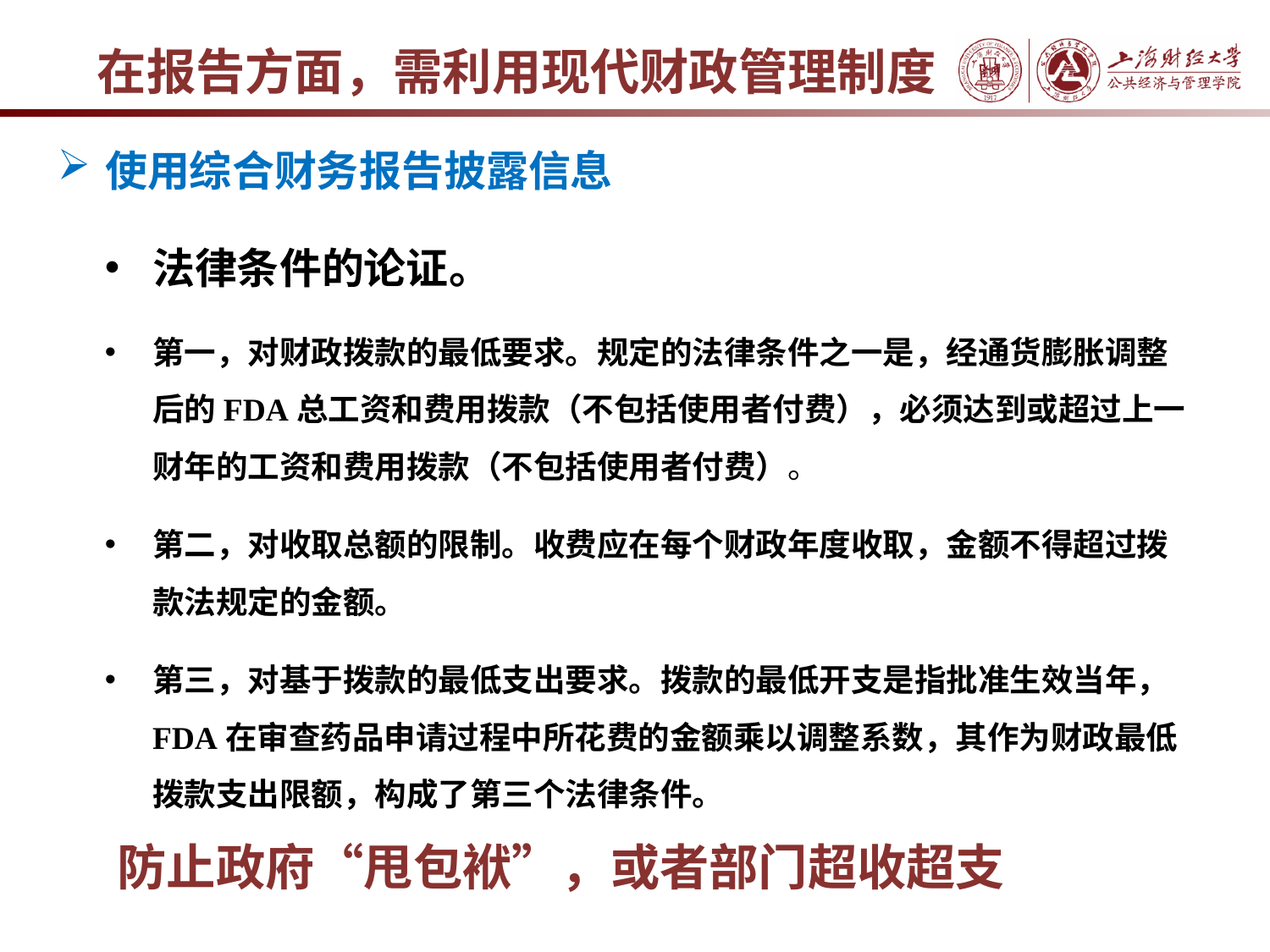

在报告方面，需利用现代财政管理制度
使用综合财务报告披露信息
法律条件的论证。
第一，对财政拨款的最低要求。规定的法律条件之一是，经通货膨胀调整后的FDA总工资和费用拨款（不包括使用者付费），必须达到或超过上一财年的工资和费用拨款（不包括使用者付费）。
第二，对收取总额的限制。收费应在每个财政年度收取，金额不得超过拨款法规定的金额。
第三，对基于拨款的最低支出要求。拨款的最低开支是指批准生效当年，FDA在审查药品申请过程中所花费的金额乘以调整系数，其作为财政最低拨款支出限额，构成了第三个法律条件。

防止政府“甩包袱”，或者部门超收超支
13